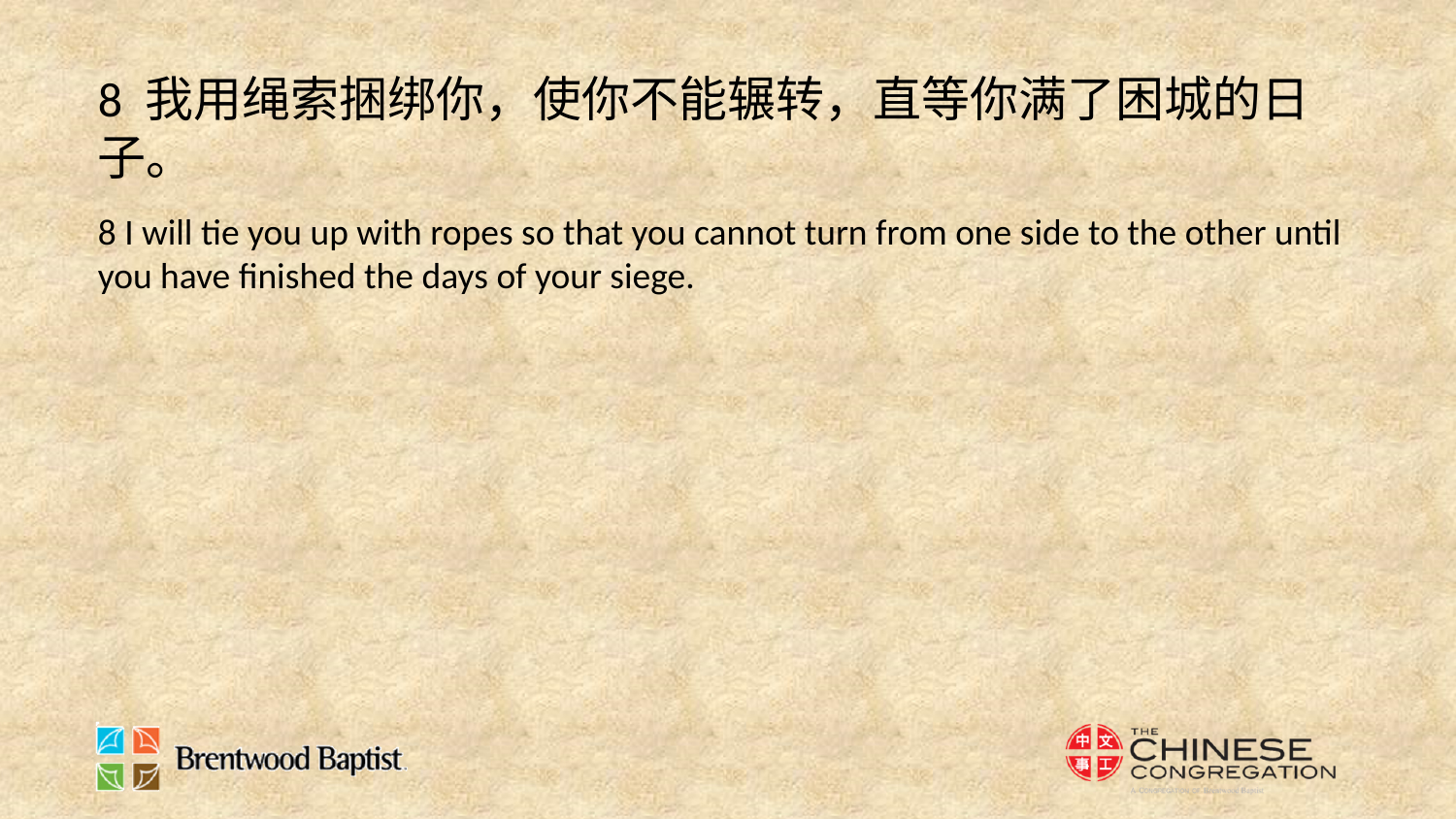

8 我用绳索捆绑你，使你不能辗转，直等你满了困城的日子。

8 I will tie you up with ropes so that you cannot turn from one side to the other until you have finished the days of your siege.